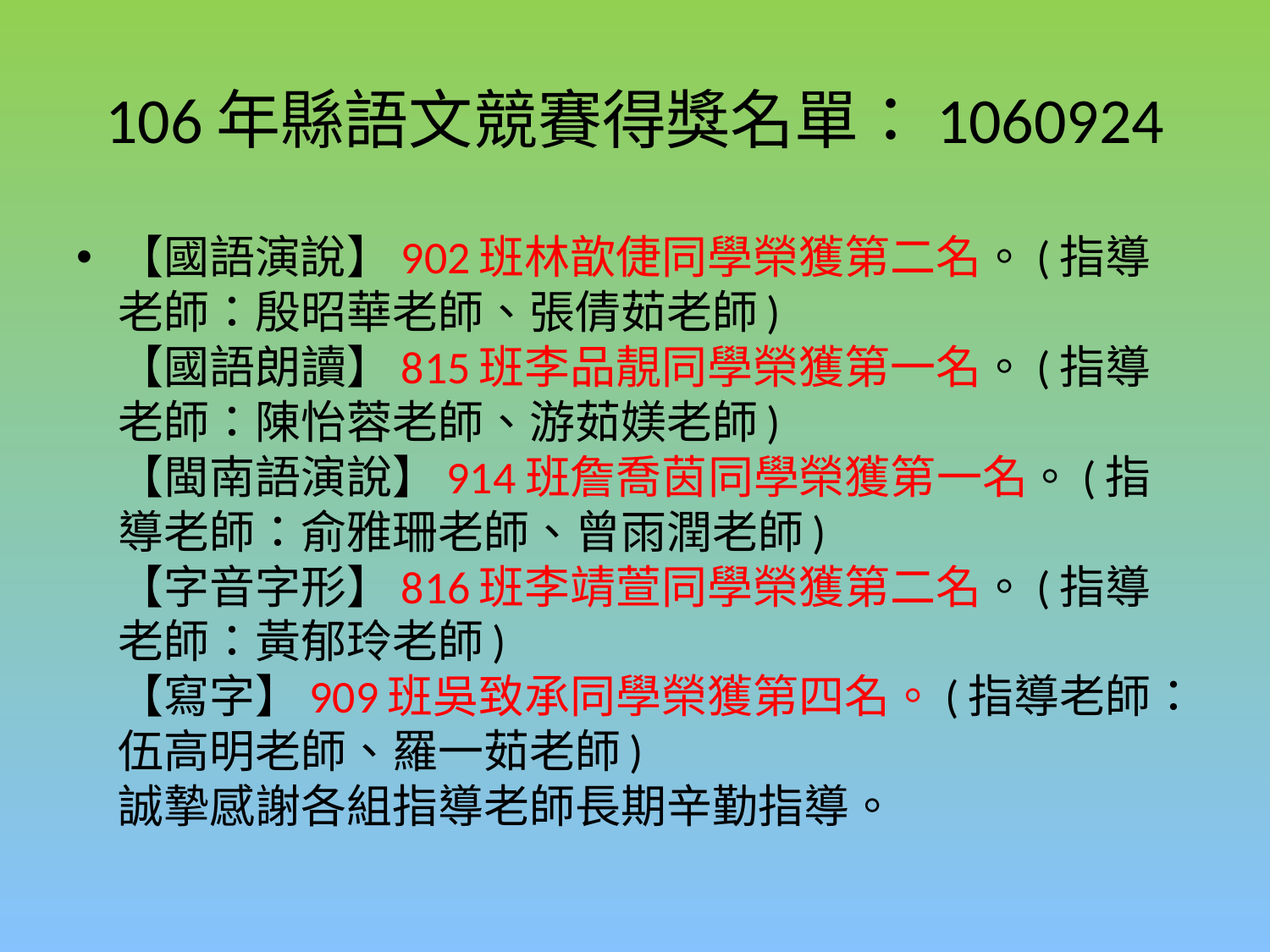

# 106年縣語文競賽得獎名單：1060924
【國語演說】902班林歆倢同學榮獲第二名。(指導老師：殷昭華老師、張倩茹老師)
【國語朗讀】815班李品靚同學榮獲第一名。(指導老師：陳怡蓉老師、游茹媄老師)
【閩南語演說】914班詹喬茵同學榮獲第一名。(指導老師：俞雅珊老師、曾雨潤老師)
【字音字形】816班李靖萱同學榮獲第二名。(指導老師：黃郁玲老師)
【寫字】909班吳致承同學榮獲第四名。(指導老師：伍高明老師、羅一茹老師)
誠摯感謝各組指導老師長期辛勤指導。